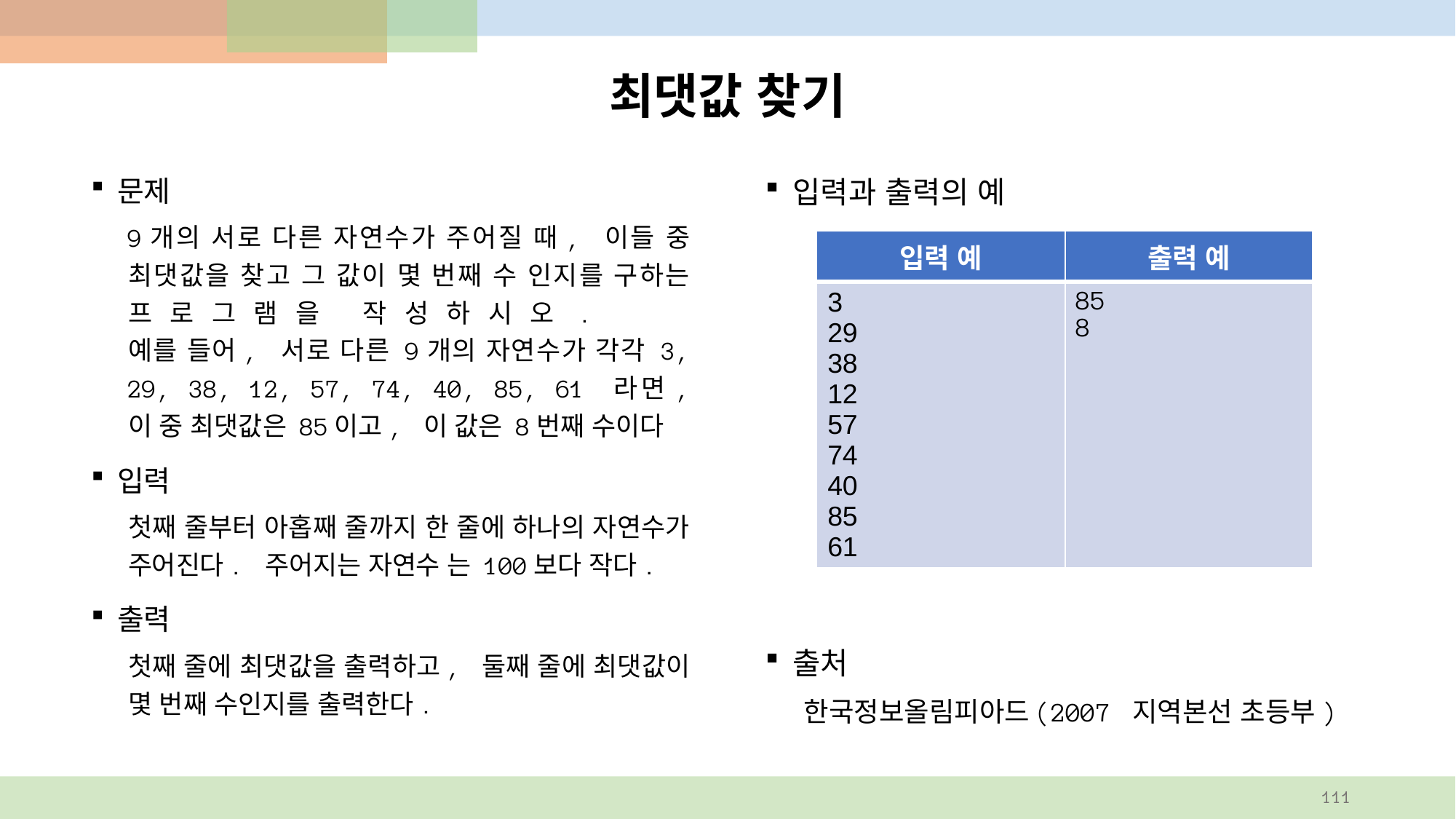

# 최댓값 찾기

입력과 출력의 예

출처
한국정보올림피아드(2007 지역본선 초등부)

문제
9개의 서로 다른 자연수가 주어질 때, 이들 중 최댓값을 찾고 그 값이 몇 번째 수 인지를 구하는 프로그램을 작성하시오.
예를 들어, 서로 다른 9개의 자연수가 각각 3, 29, 38, 12, 57, 74, 40, 85, 61 라면, 이 중 최댓값은 85이고, 이 값은 8번째 수이다
입력
첫째 줄부터 아홉째 줄까지 한 줄에 하나의 자연수가 주어진다. 주어지는 자연수 는 100보다 작다.
출력
첫째 줄에 최댓값을 출력하고, 둘째 줄에 최댓값이 몇 번째 수인지를 출력한다.
| 입력 예 | 출력 예 |
| --- | --- |
| 3 29 38 12 57 74 40 85 61 | 85 8 |
111